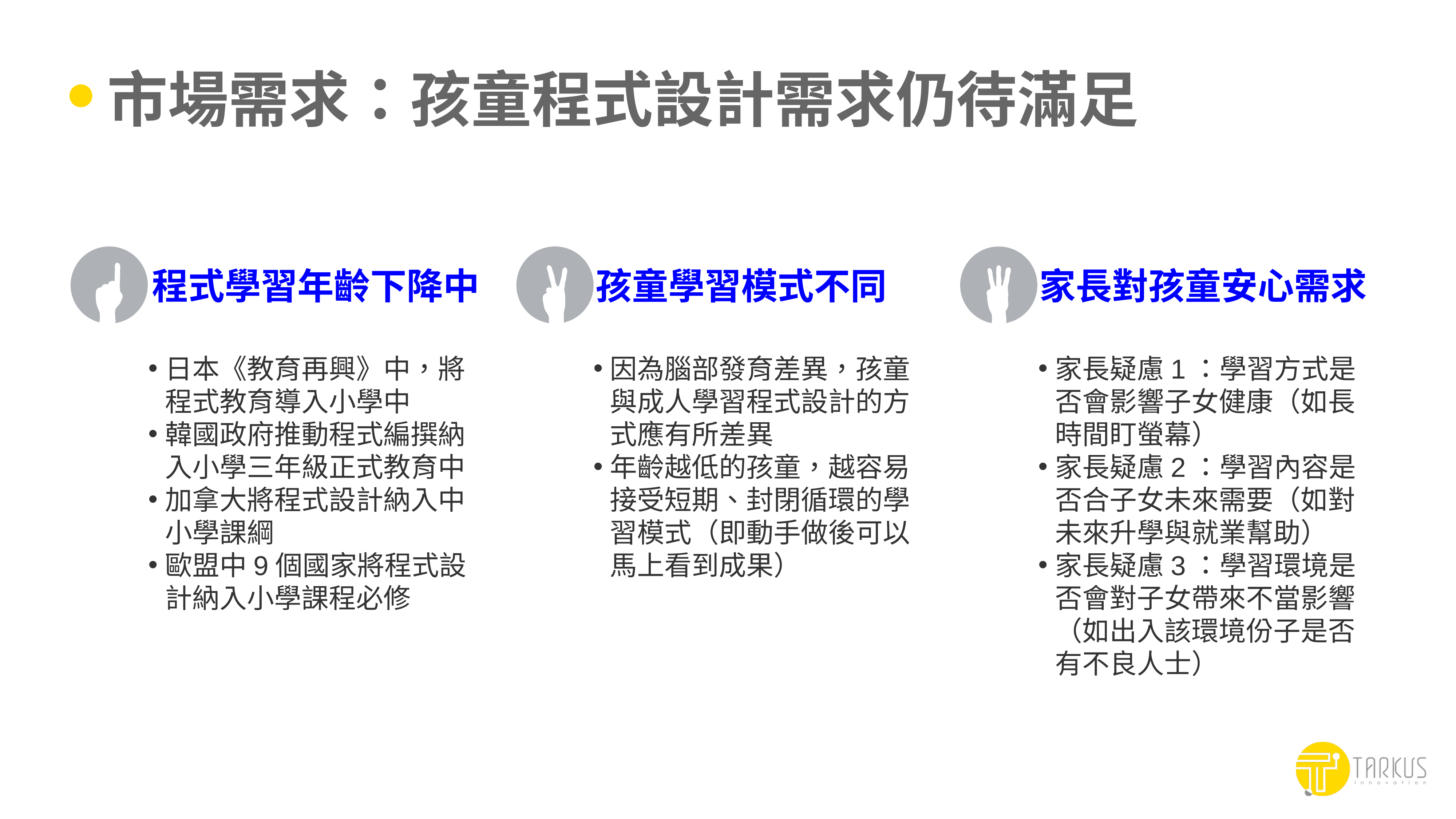

# 市場需求：孩童程式設計需求仍待滿足

程式學習年齡下降中

孩童學習模式不同

家長對孩童安心需求
日本《教育再興》中，將程式教育導入小學中
韓國政府推動程式編撰納入小學三年級正式教育中
加拿大將程式設計納入中小學課綱
歐盟中9個國家將程式設計納入小學課程必修
因為腦部發育差異，孩童與成人學習程式設計的方式應有所差異
年齡越低的孩童，越容易接受短期、封閉循環的學習模式（即動手做後可以馬上看到成果）
家長疑慮1：學習方式是否會影響子女健康（如長時間盯螢幕）
家長疑慮2：學習內容是否合子女未來需要（如對未來升學與就業幫助）
家長疑慮3：學習環境是否會對子女帶來不當影響（如出入該環境份子是否有不良人士）